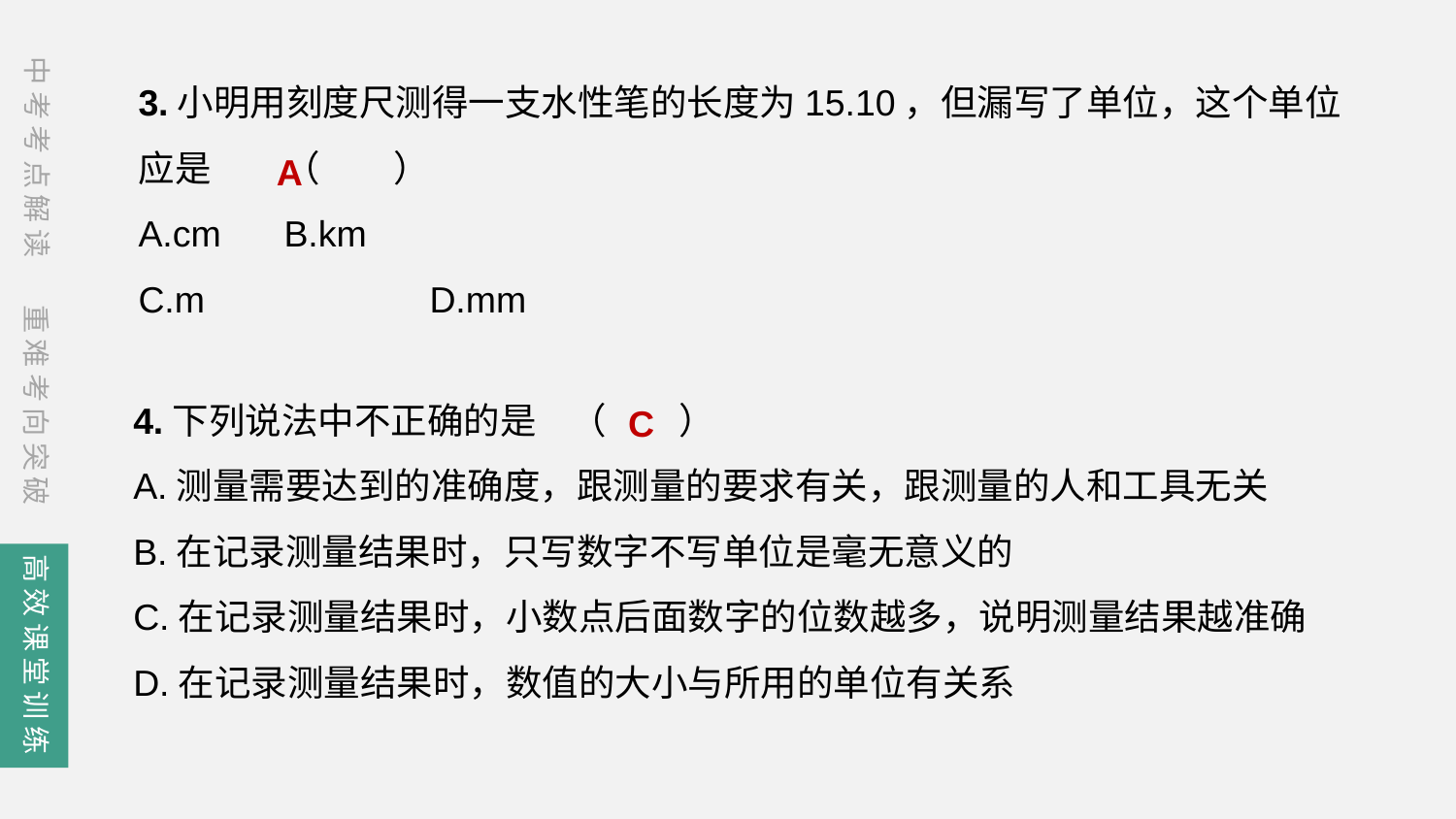

中考考点解读
3.小明用刻度尺测得一支水性笔的长度为15.10，但漏写了单位，这个单位应是	（　　）
A.cm	B.km
C.m		D.mm
A
重难考向突破
4.下列说法中不正确的是	（　　）
A.测量需要达到的准确度，跟测量的要求有关，跟测量的人和工具无关
B.在记录测量结果时，只写数字不写单位是毫无意义的
C.在记录测量结果时，小数点后面数字的位数越多，说明测量结果越准确
D.在记录测量结果时，数值的大小与所用的单位有关系
C
高效课堂训练